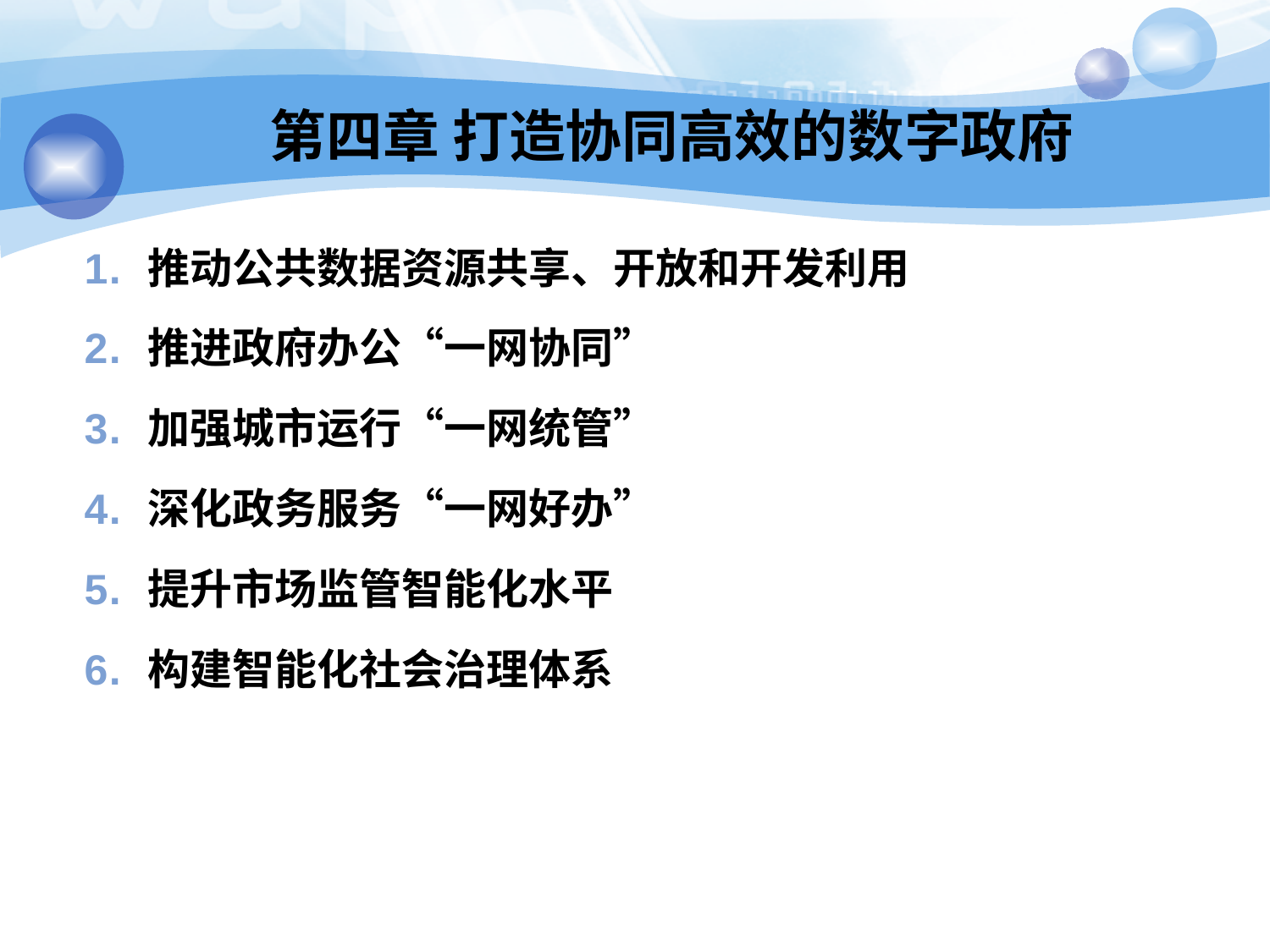

# 第四章 打造协同高效的数字政府
推动公共数据资源共享、开放和开发利用
推进政府办公“一网协同”
加强城市运行“一网统管”
深化政务服务“一网好办”
提升市场监管智能化水平
构建智能化社会治理体系